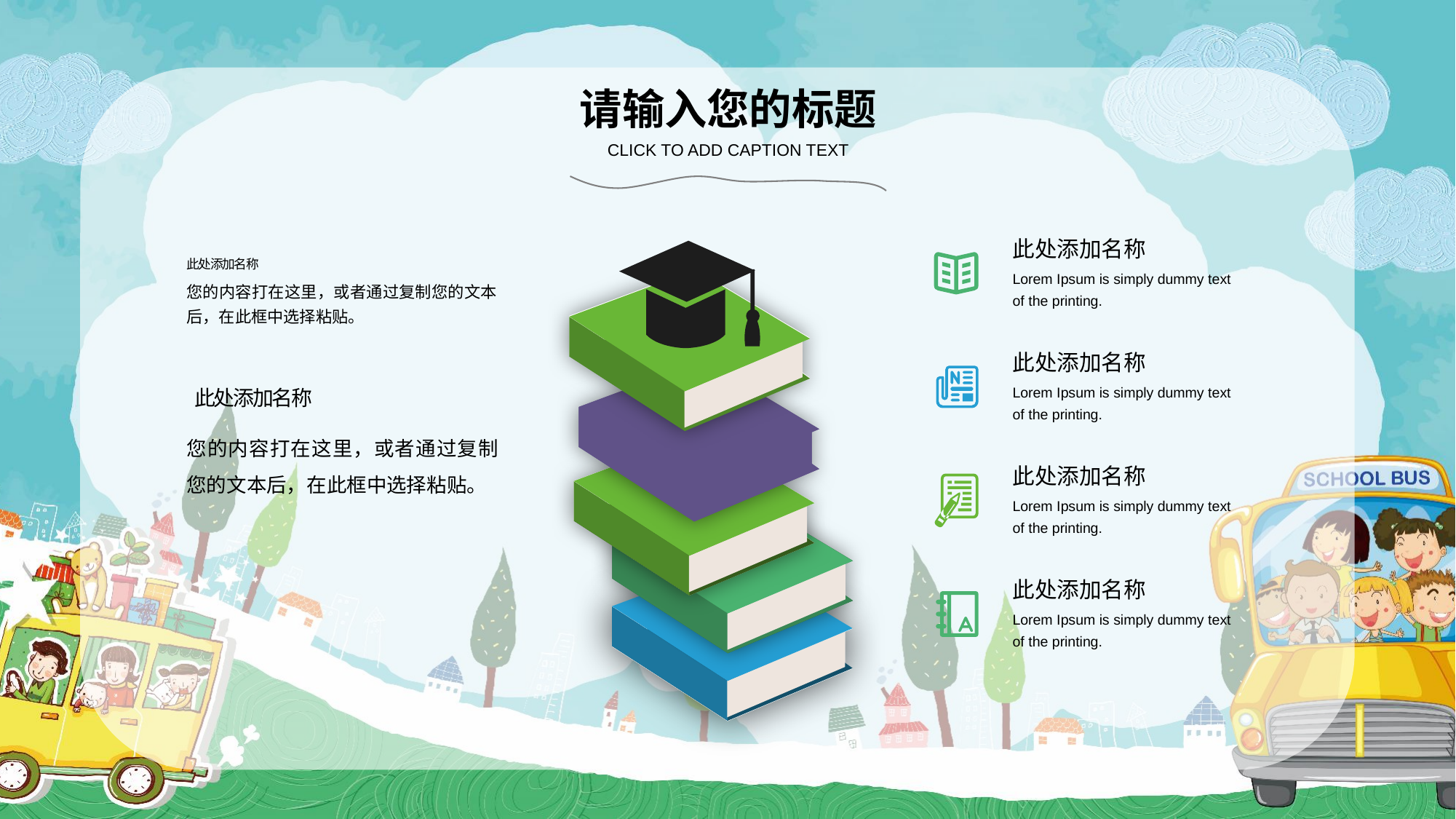

请输入您的标题
CLICK TO ADD CAPTION TEXT

此处添加名称
Lorem Ipsum is simply dummy text of the printing.

此处添加名称
您的内容打在这里，或者通过复制您的文本后，在此框中选择粘贴。
此处添加名称
您的内容打在这里，或者通过复制您的文本后，在此框中选择粘贴。

此处添加名称
Lorem Ipsum is simply dummy text of the printing.

此处添加名称
Lorem Ipsum is simply dummy text of the printing.

此处添加名称
Lorem Ipsum is simply dummy text of the printing.